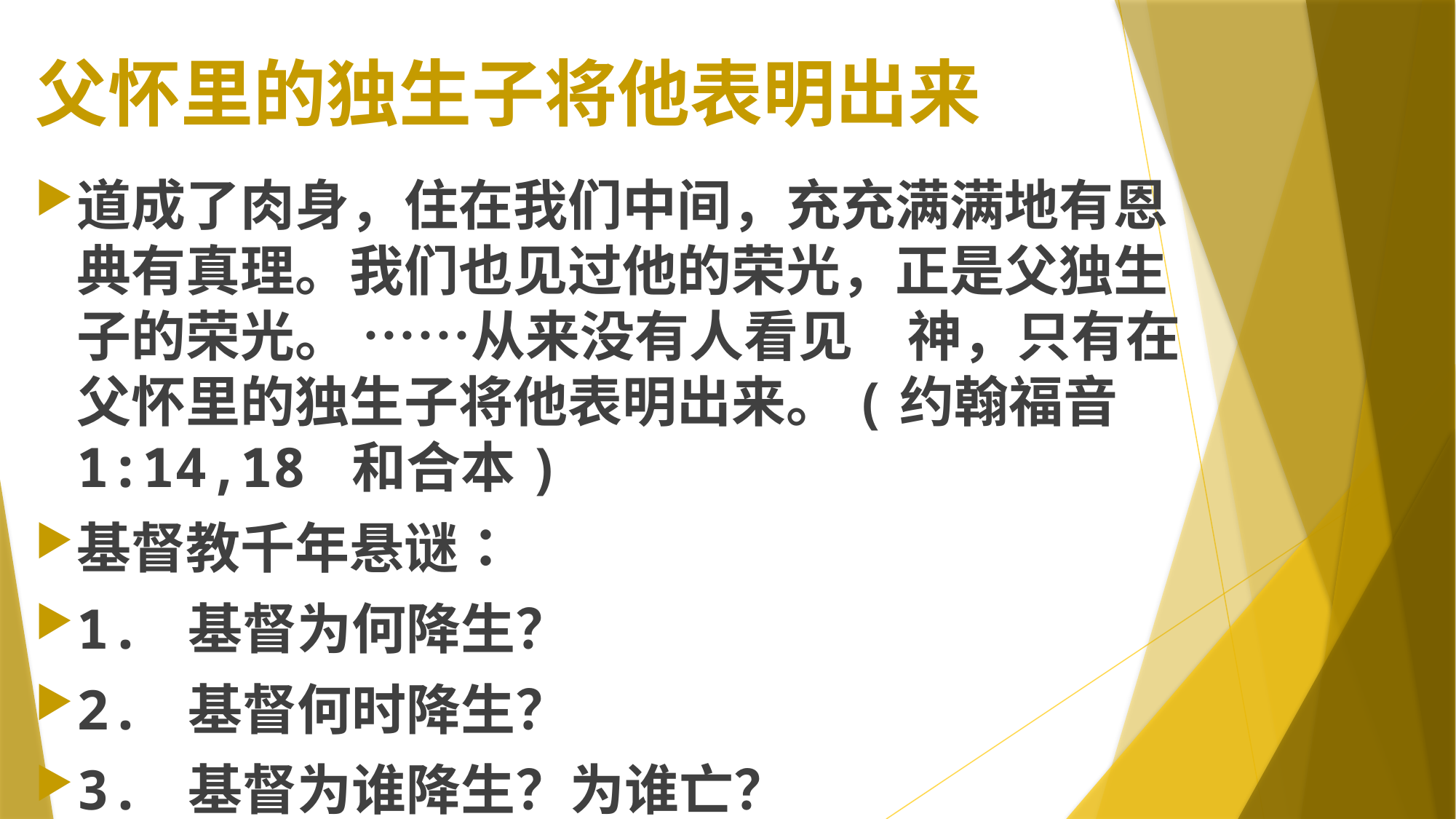

# 父怀里的独生子将他表明出来
道成了肉身，住在我们中间，充充满满地有恩典有真理。我们也见过他的荣光，正是父独生子的荣光。 ……从来没有人看见　神，只有在父怀里的独生子将他表明出来。(约翰福音 1:14,18 和合本)
基督教千年悬谜：
1. 基督为何降生？
2. 基督何时降生？
3. 基督为谁降生？为谁亡？